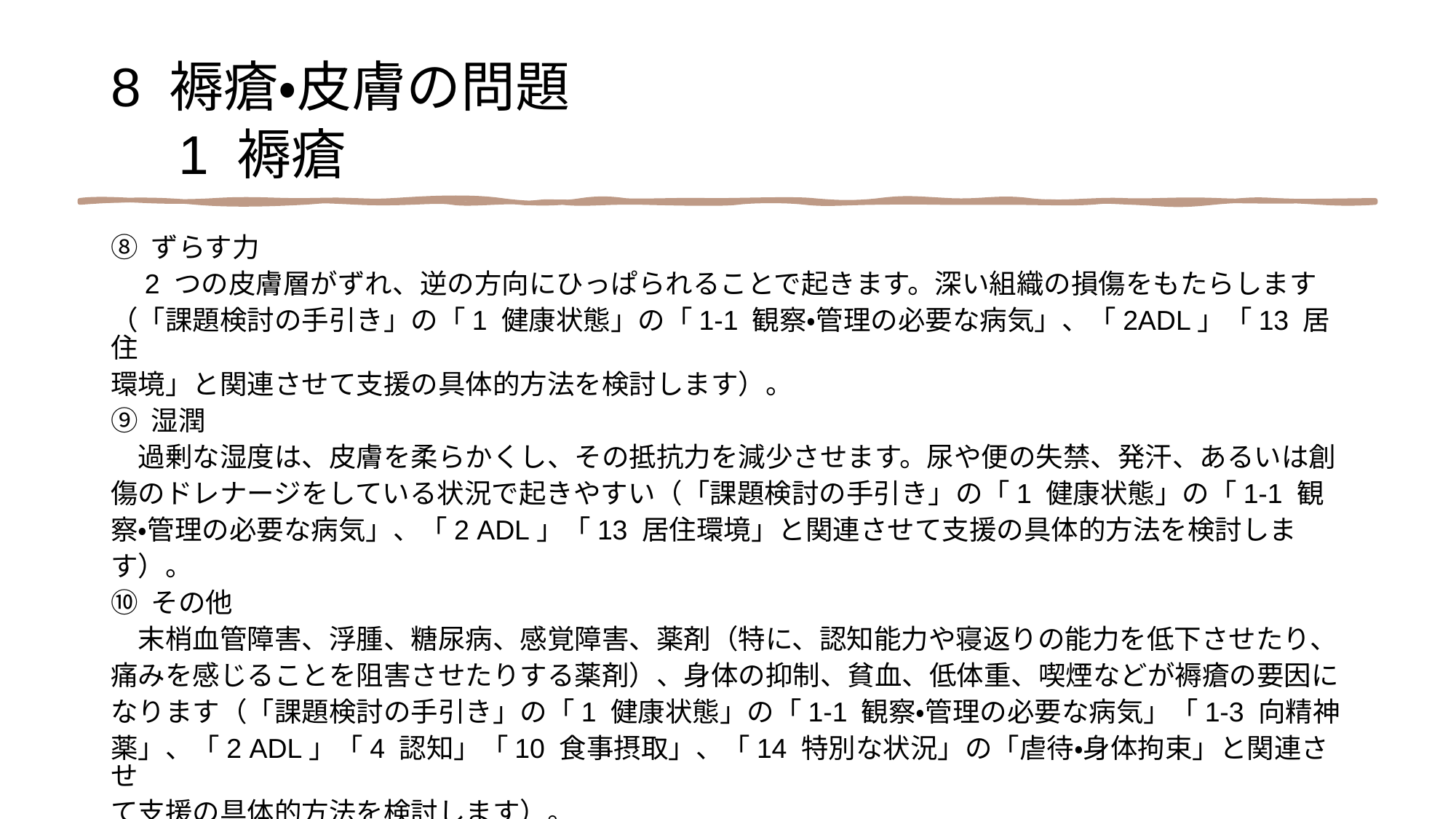

8 褥瘡・皮膚の問題
　1 褥瘡

⑧ ずらす力
　2 つの皮膚層がずれ、逆の方向にひっぱられることで起きます。深い組織の損傷をもたらします
（「課題検討の手引き」の「1 健康状態」の「1-1 観察・管理の必要な病気」、「2ADL」「13 居住
環境」と関連させて支援の具体的方法を検討します）。
⑨ 湿潤
　過剰な湿度は、皮膚を柔らかくし、その抵抗力を減少させます。尿や便の失禁、発汗、あるいは創
傷のドレナージをしている状況で起きやすい（「課題検討の手引き」の「1 健康状態」の「1-1 観
察・管理の必要な病気」、「2 ADL」「13 居住環境」と関連させて支援の具体的方法を検討しま
す）。
⑩ その他
　末梢血管障害、浮腫、糖尿病、感覚障害、薬剤（特に、認知能力や寝返りの能力を低下させたり、
痛みを感じることを阻害させたりする薬剤）、身体の抑制、貧血、低体重、喫煙などが褥瘡の要因に
なります（「課題検討の手引き」の「1 健康状態」の「1-1 観察・管理の必要な病気」「1-3 向精神
薬」、「2 ADL」「4 認知」「10 食事摂取」、「14 特別な状況」の「虐待・身体拘束」と関連させ
て支援の具体的方法を検討します）。